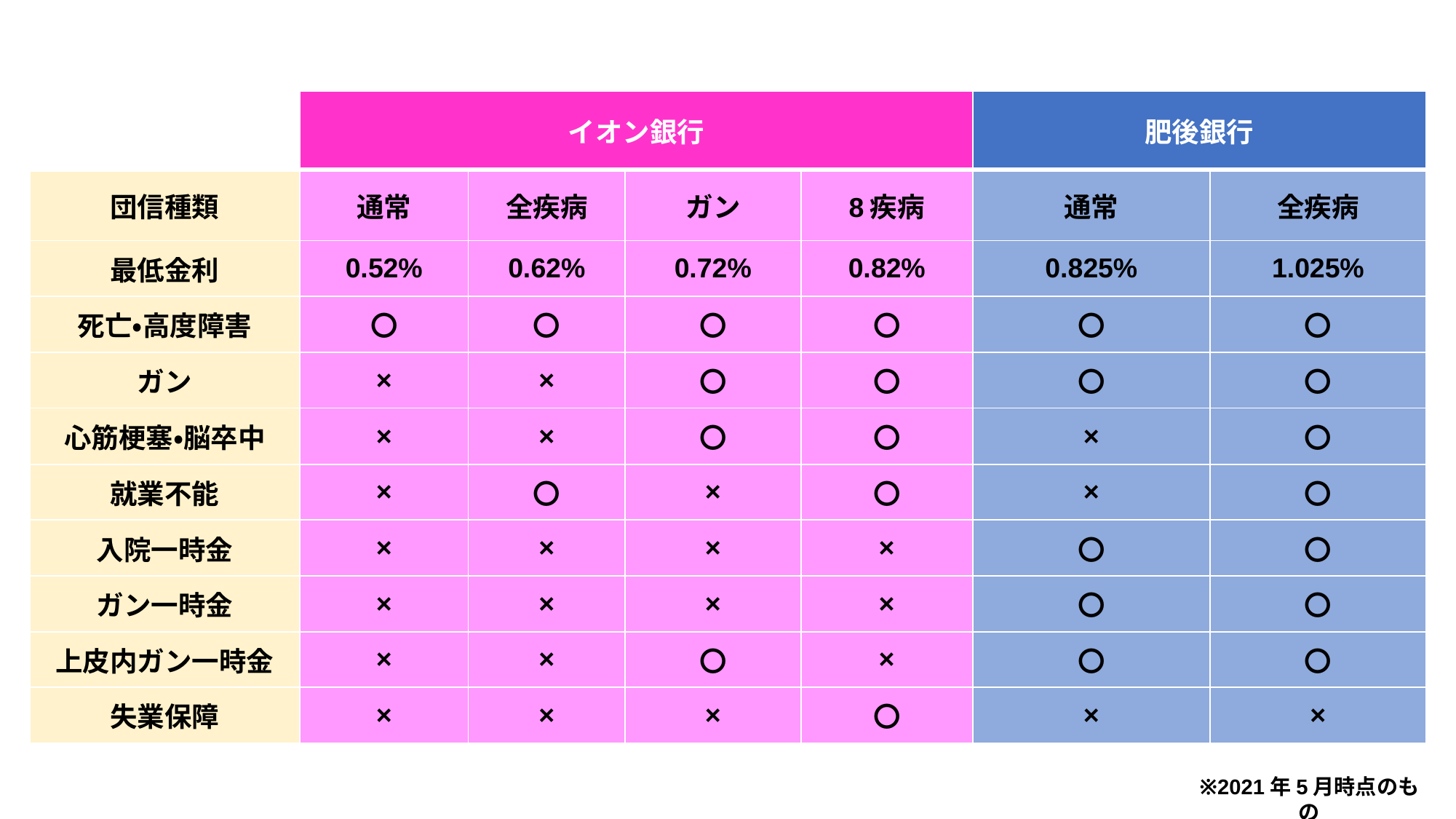

|  | イオン銀行 |  |  |  | 肥後銀行 |  |
| --- | --- | --- | --- | --- | --- | --- |
| 団信種類 | 通常 | 全疾病 | ガン | 8疾病 | 通常 | 全疾病 |
| 最低金利 | 0.52% | 0.62% | 0.72% | 0.82% | 0.825% | 1.025% |
| 死亡・高度障害 | 〇 | 〇 | 〇 | 〇 | 〇 | 〇 |
| ガン | × | × | 〇 | 〇 | 〇 | 〇 |
| 心筋梗塞・脳卒中 | × | × | 〇 | 〇 | × | 〇 |
| 就業不能 | × | 〇 | × | 〇 | × | 〇 |
| 入院一時金 | × | × | × | × | 〇 | 〇 |
| ガン一時金 | × | × | × | × | 〇 | 〇 |
| 上皮内ガン一時金 | × | × | 〇 | × | 〇 | 〇 |
| 失業保障 | × | × | × | 〇 | × | × |
※2021年5月時点のもの